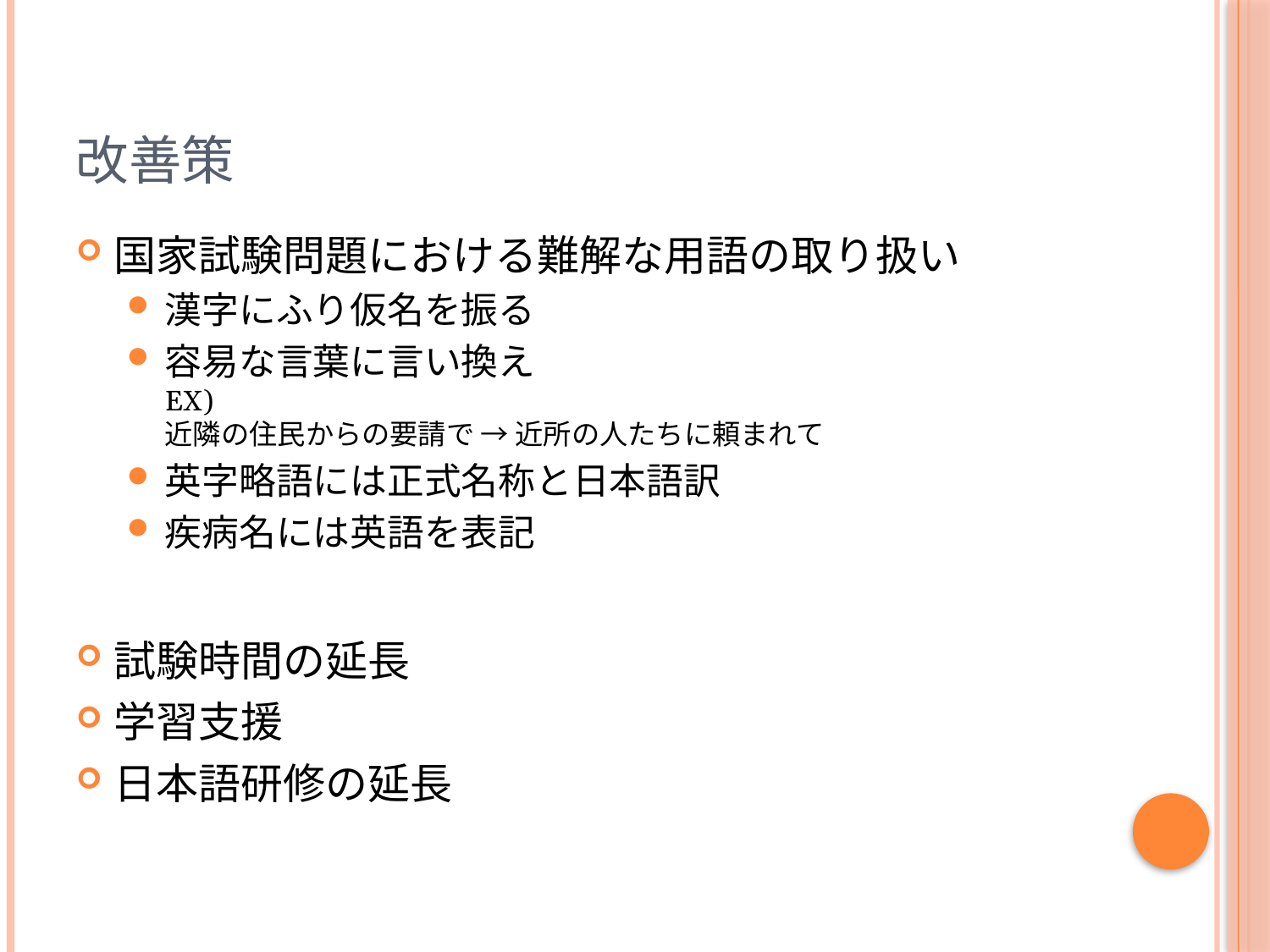

# 改善策
国家試験問題における難解な用語の取り扱い
漢字にふり仮名を振る
容易な言葉に言い換え
EX)
近隣の住民からの要請で → 近所の人たちに頼まれて
英字略語には正式名称と日本語訳
疾病名には英語を表記

試験時間の延長
学習支援
日本語研修の延長